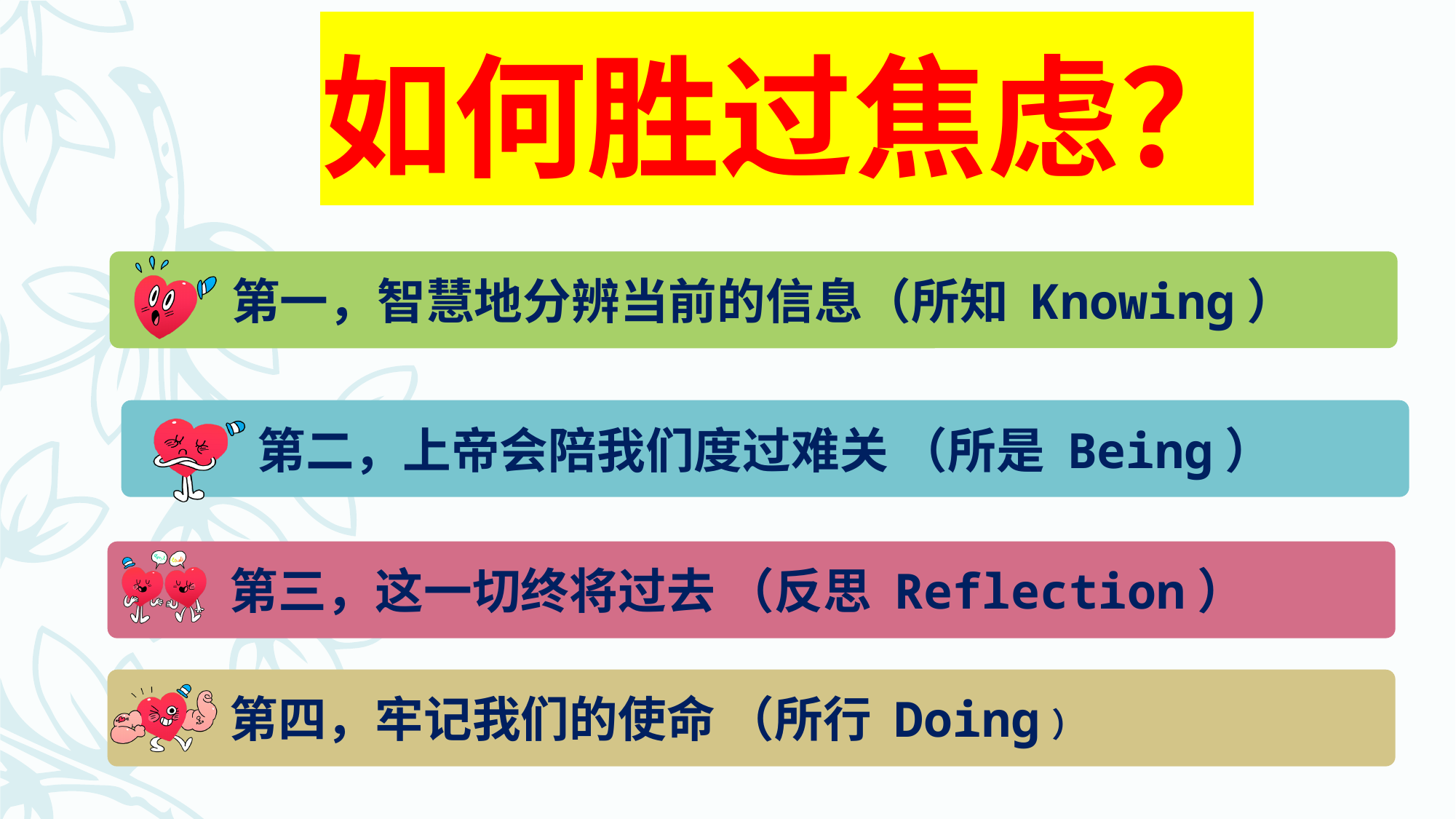

# 如何胜过焦虑？
第一，智慧地分辨当前的信息（所知 Knowing）
第二，上帝会陪我们度过难关 （所是 Being）
第三，这一切终将过去 （反思 Reflection）
第四，牢记我们的使命 （所行 Doing）